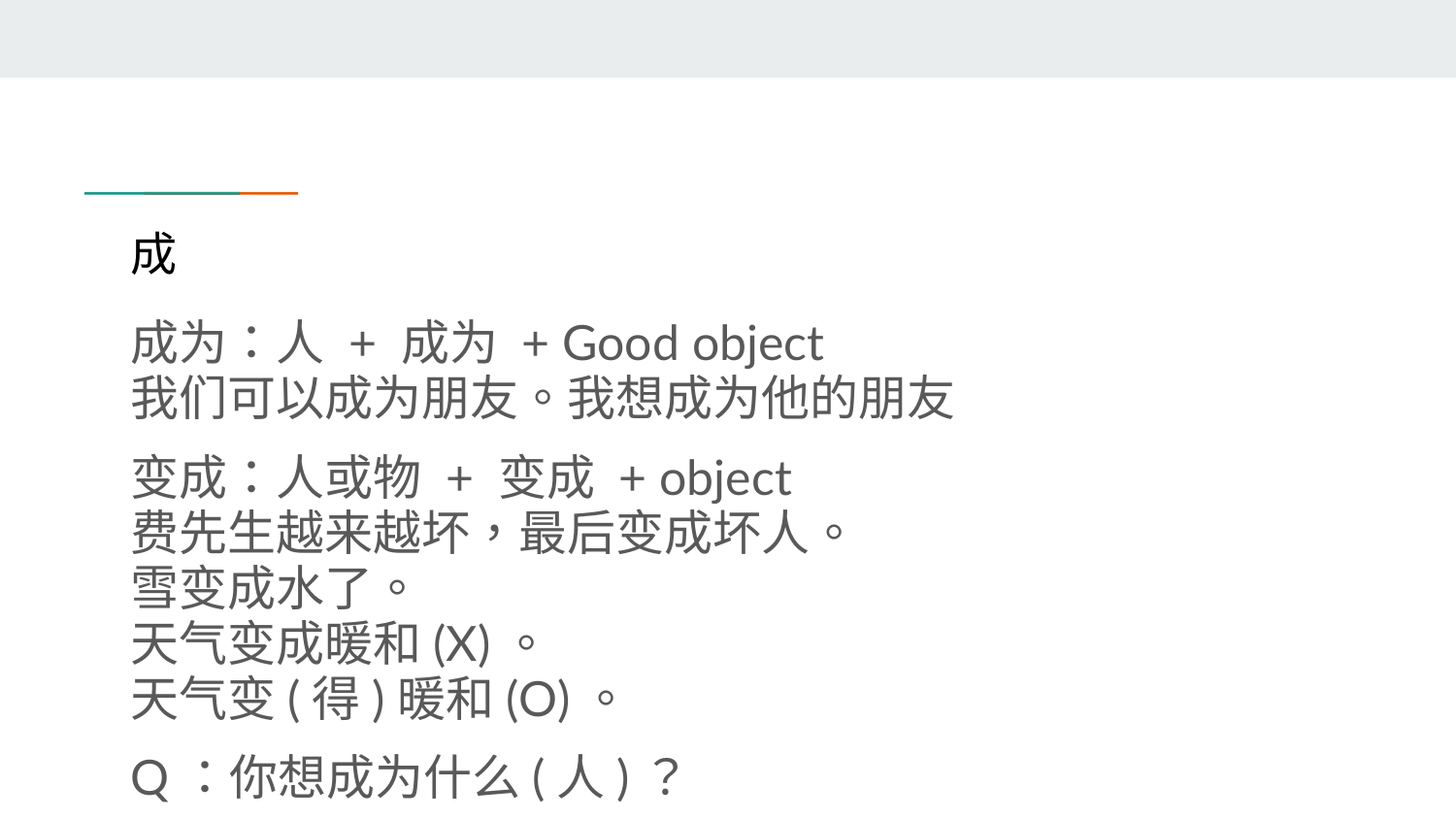

# 成
成为：人 + 成为 + Good object
我们可以成为朋友。我想成为他的朋友
变成：人或物 + 变成 + object
费先生越来越坏，最后变成坏人。
雪变成水了。
天气变成暖和(X)。
天气变(得)暖和(O)。
Q：你想成为什么(人)？